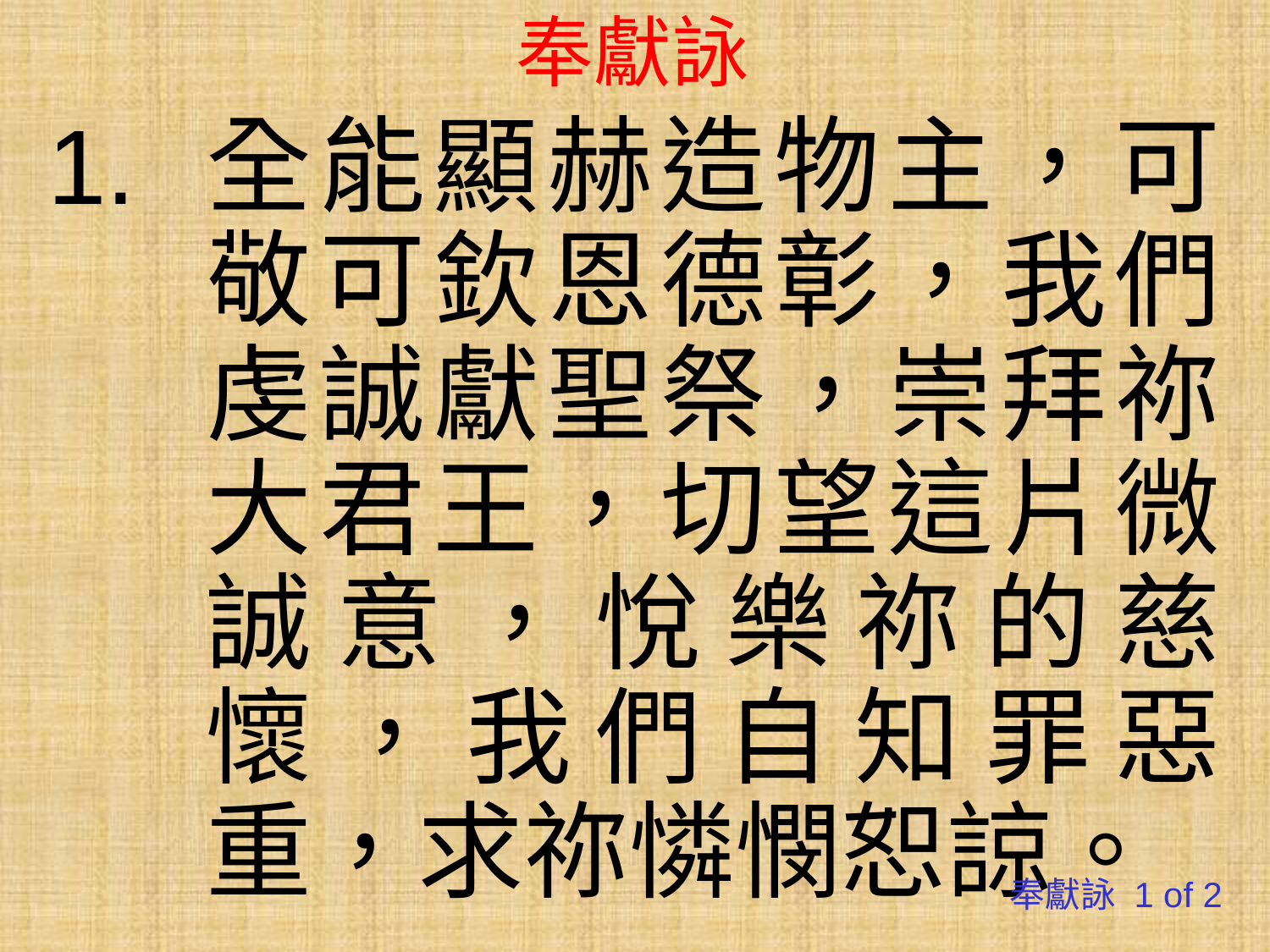

# 奉獻詠
全能顯赫造物主，可敬可欽恩德彰，我們虔誠獻聖祭，崇拜祢大君王，切望這片微誠意，悅樂祢的慈懷，我們自知罪惡重，求祢憐憫恕諒。
奉獻詠 1 of 2